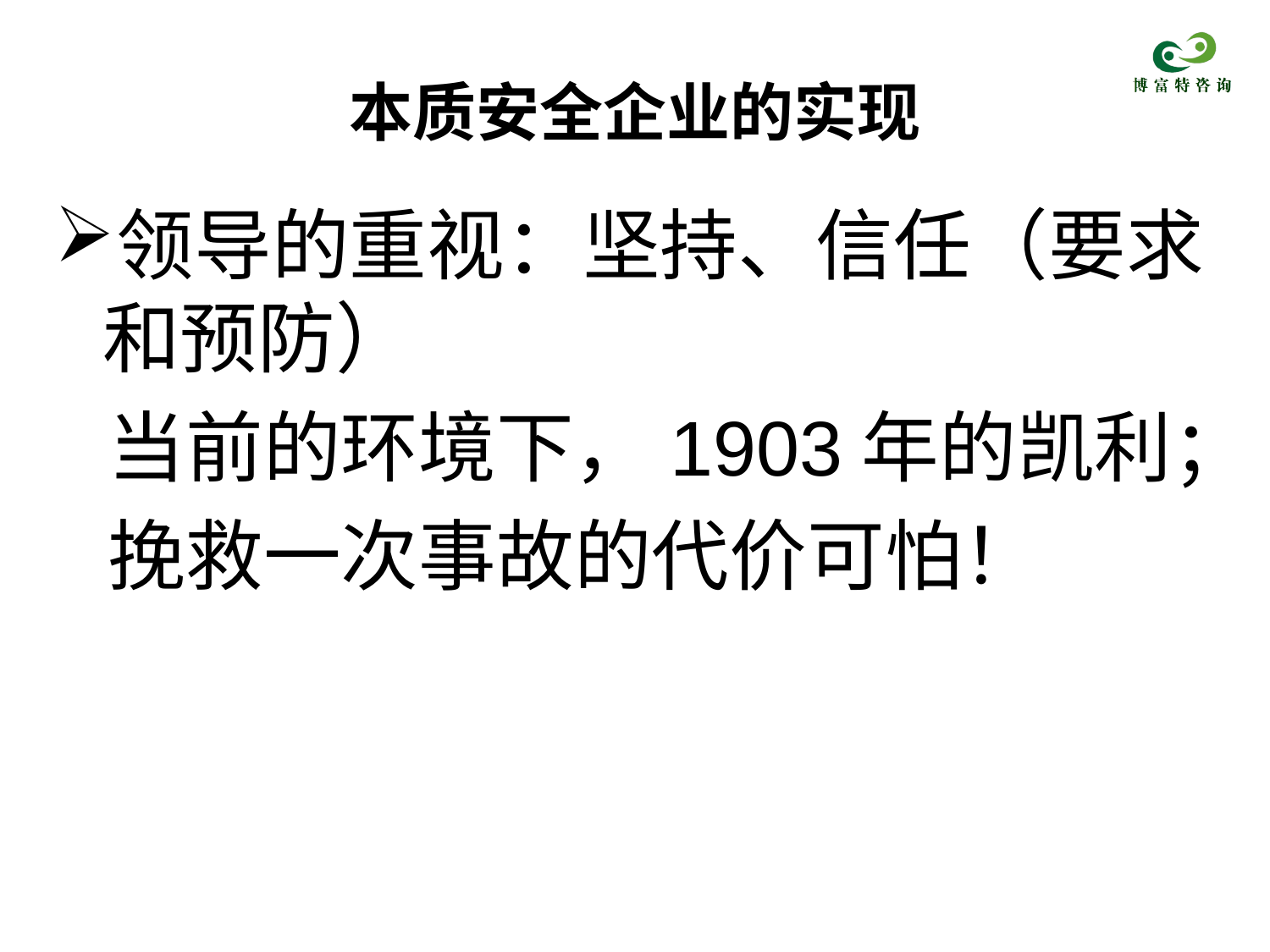

# 本质安全企业的实现
领导的重视：坚持、信任（要求和预防）
  当前的环境下，1903年的凯利；
  挽救一次事故的代价可怕！